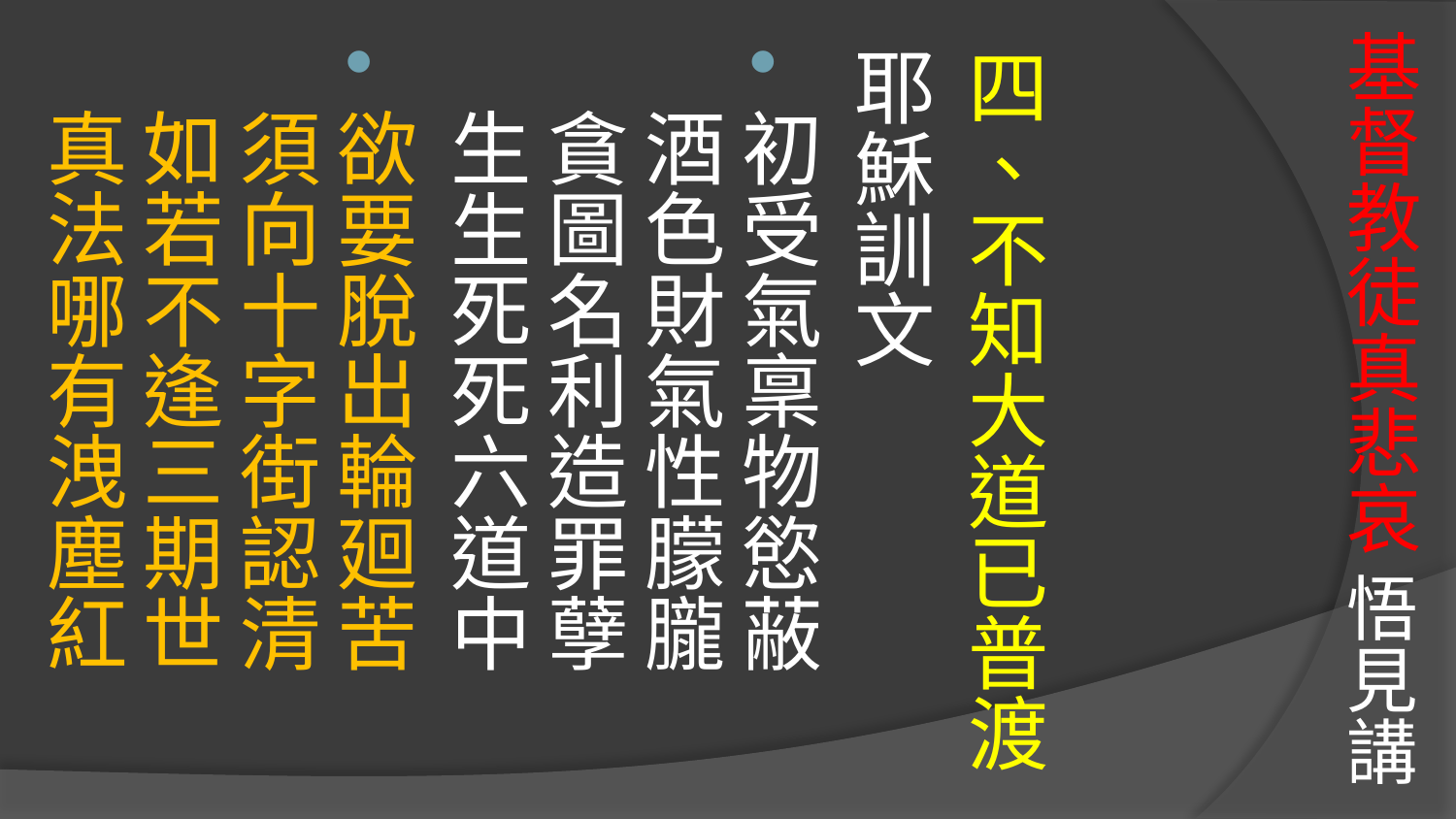

# 基督教徒真悲哀 悟見講
四、不知大道已普渡
耶穌訓文
初受氣稟物慾蔽　酒色財氣性朦朧　
貪圖名利造罪孽　生生死死六道中
欲要脫出輪廻苦　須向十字街認清　
如若不逢三期世　真法哪有洩塵紅